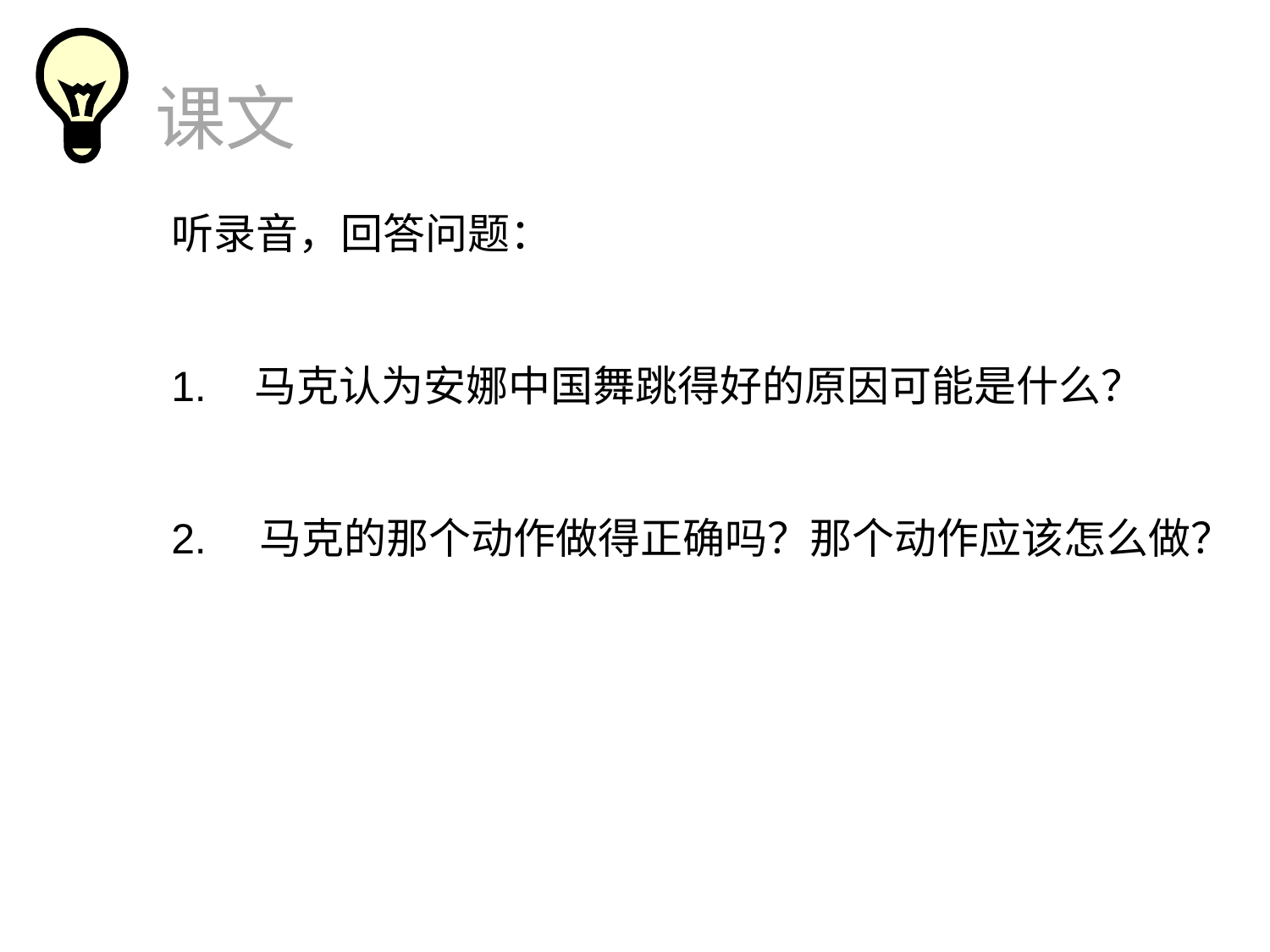

课文
听录音，回答问题：

 马克认为安娜中国舞跳得好的原因可能是什么？

2.　马克的那个动作做得正确吗？那个动作应该怎么做？